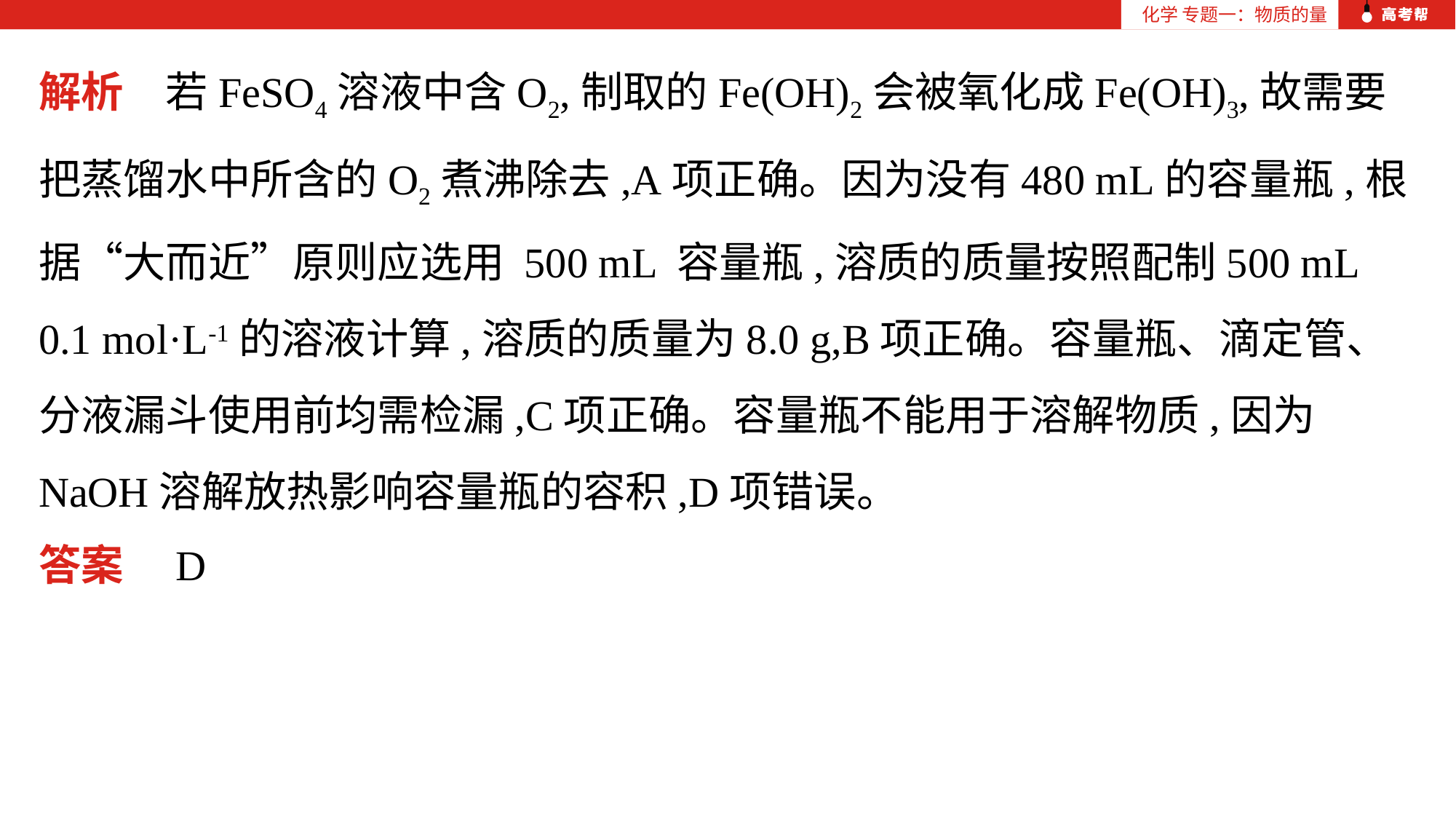

化学 专题一：物质的量

解析　若FeSO4溶液中含O2,制取的Fe(OH)2会被氧化成Fe(OH)3,故需要把蒸馏水中所含的O2煮沸除去,A项正确。因为没有480 mL的容量瓶,根据“大而近”原则应选用 500 mL 容量瓶,溶质的质量按照配制500 mL 0.1 mol·L-1的溶液计算,溶质的质量为8.0 g,B项正确。容量瓶、滴定管、分液漏斗使用前均需检漏,C项正确。容量瓶不能用于溶解物质,因为NaOH溶解放热影响容量瓶的容积,D项错误。
答案　D